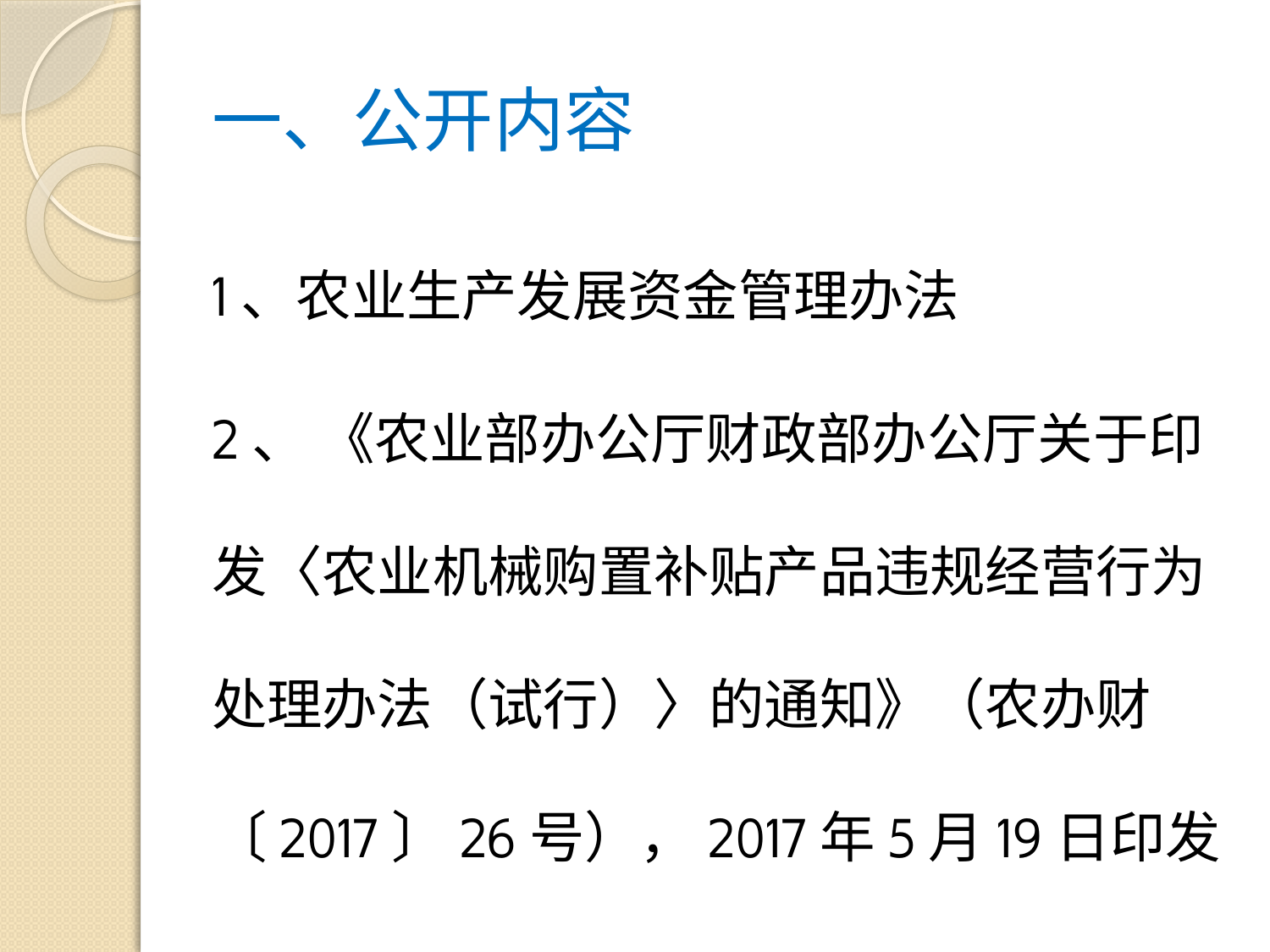

# 一、公开内容
1、农业生产发展资金管理办法
2、 《农业部办公厅财政部办公厅关于印发〈农业机械购置补贴产品违规经营行为处理办法（试行）〉的通知》（农办财〔2017〕26号），2017年5月19日印发